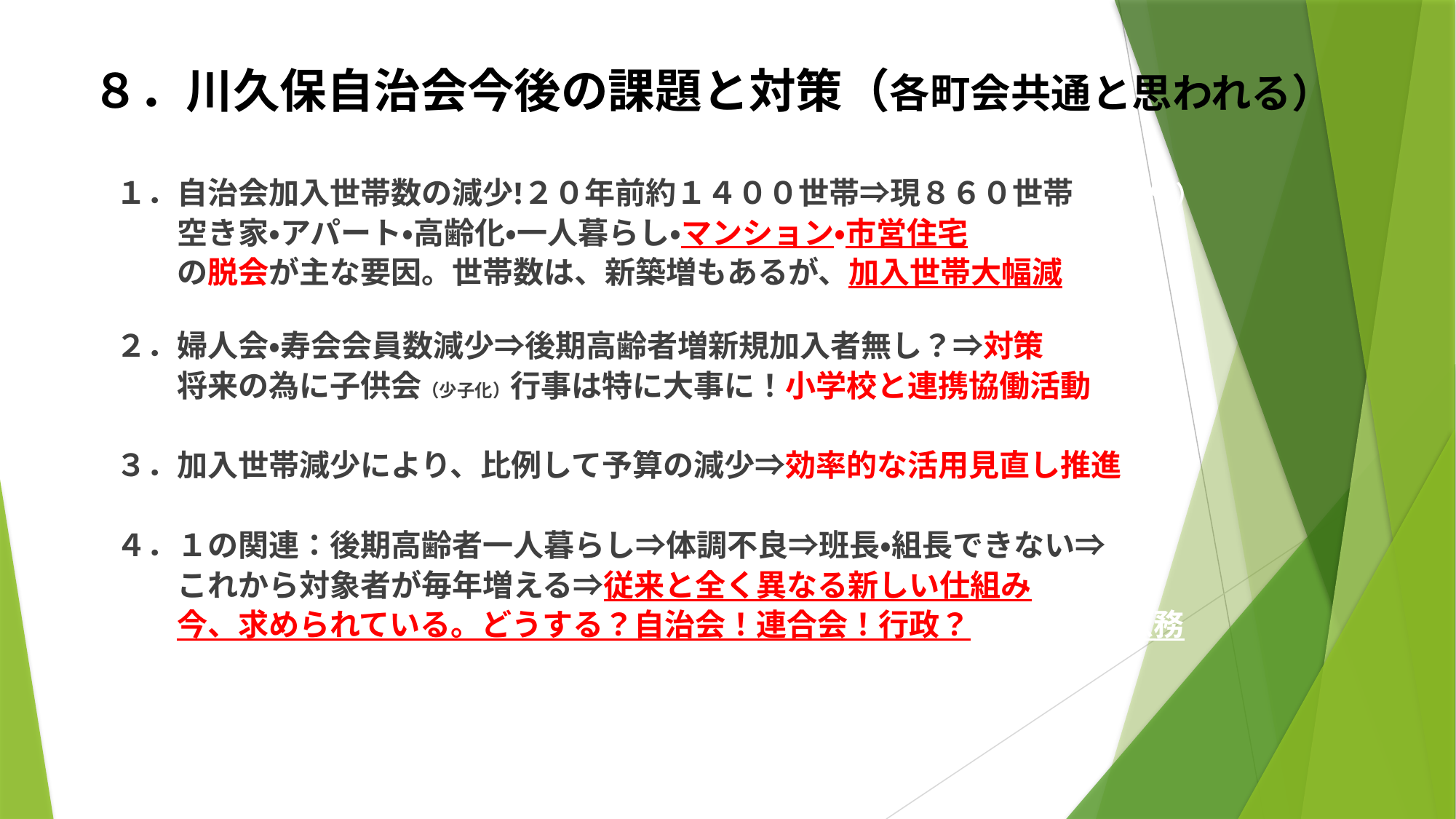

# ８．川久保自治会今後の課題と対策（各町会共通と思われる）
１．自治会加入世帯数の減少!２０年前約１４００世帯⇒現８６０世帯（６１％）
　　空き家・アパート・高齢化・一人暮らし・マンション・市営住宅
　　の脱会が主な要因。世帯数は、新築増もあるが、加入世帯大幅減

２．婦人会・寿会会員数減少⇒後期高齢者増新規加入者無し？⇒対策急務？
　　将来の為に子供会（少子化）行事は特に大事に！小学校と連携協働活動推進！

３．加入世帯減少により、比例して予算の減少⇒効率的な活用見直し推進！

４．１の関連：後期高齢者一人暮らし⇒体調不良⇒班長・組長できない⇒脱会
　　これから対象者が毎年増える⇒従来と全く異なる新しい仕組みづくりが
　　今、求められている。どうする？自治会！連合会！行政？の研究会が急務